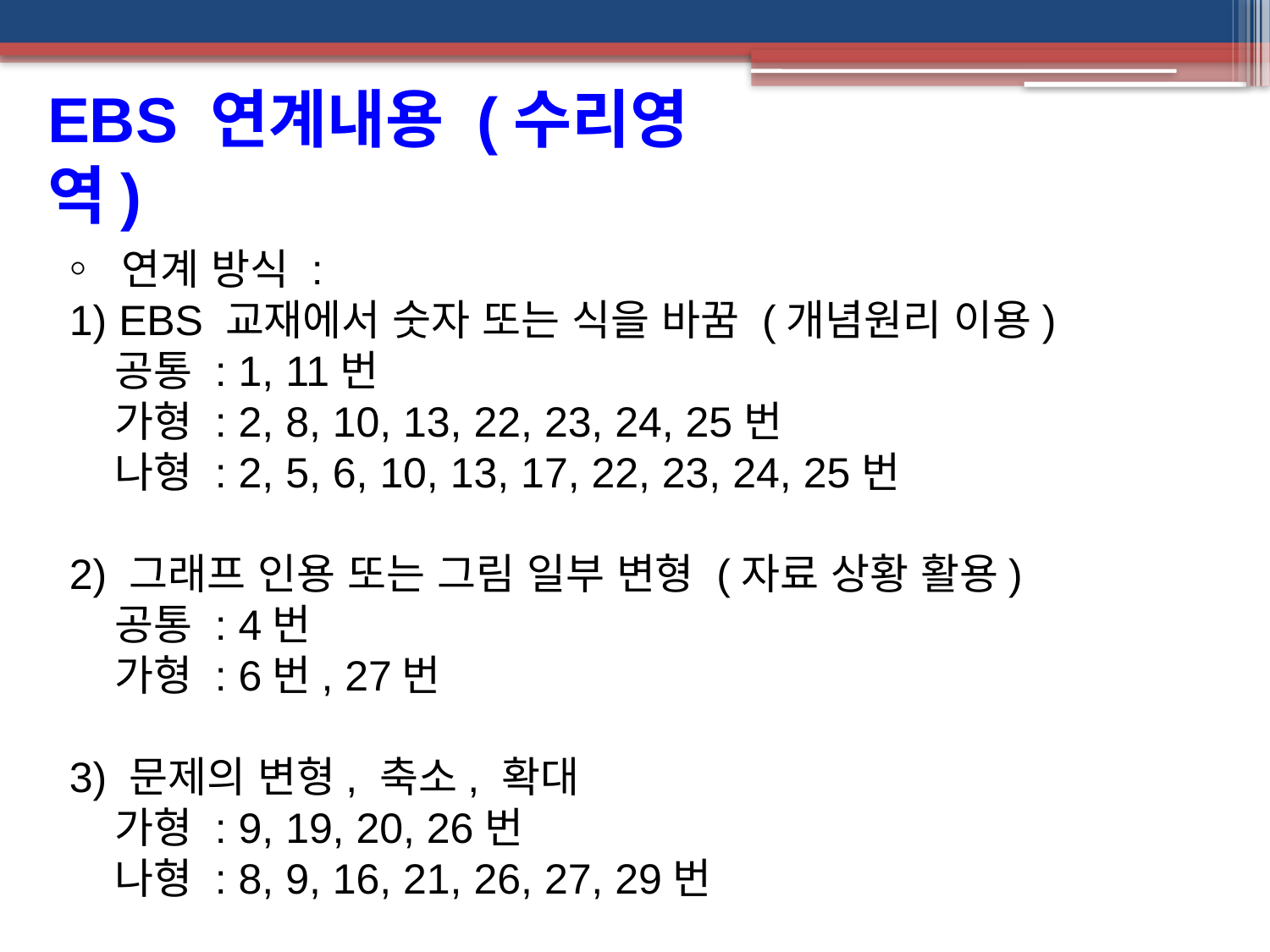

EBS 연계내용 (수리영역)
◦ 연계 방식 :
 1) EBS 교재에서 숫자 또는 식을 바꿈 (개념원리 이용)
    공통 : 1, 11번
    가형 : 2, 8, 10, 13, 22, 23, 24, 25번
    나형 : 2, 5, 6, 10, 13, 17, 22, 23, 24, 25번

 2) 그래프 인용 또는 그림 일부 변형 (자료 상황 활용)
    공통 : 4번
    가형 : 6번, 27번

 3) 문제의 변형, 축소, 확대
    가형 : 9, 19, 20, 26번
    나형 : 8, 9, 16, 21, 26, 27, 29번